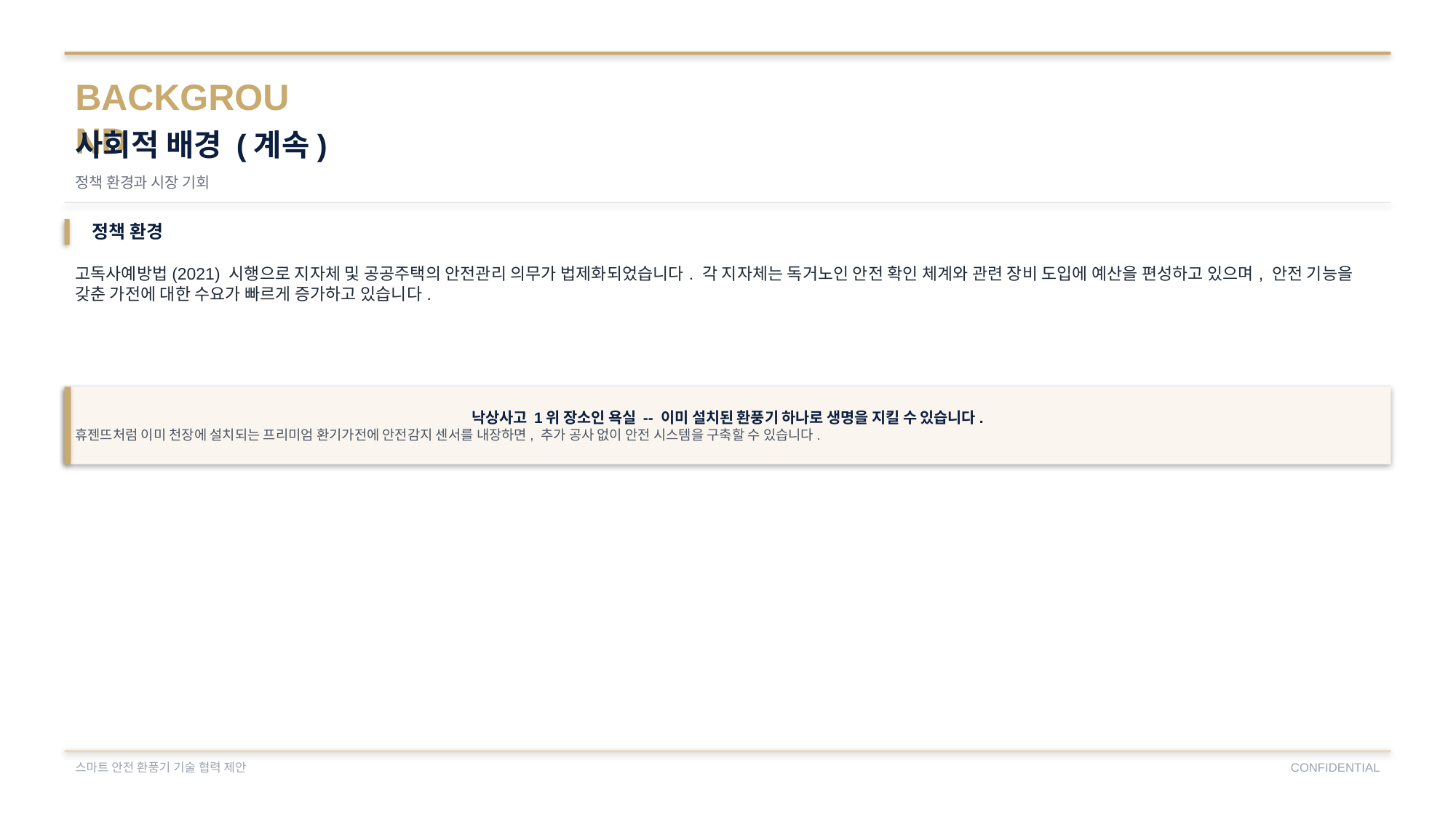

BACKGROUND
사회적 배경 (계속)
정책 환경과 시장 기회

정책 환경

고독사예방법(2021) 시행으로 지자체 및 공공주택의 안전관리 의무가 법제화되었습니다. 각 지자체는 독거노인 안전 확인 체계와 관련 장비 도입에 예산을 편성하고 있으며, 안전 기능을 갖춘 가전에 대한 수요가 빠르게 증가하고 있습니다.
낙상사고 1위 장소인 욕실 -- 이미 설치된 환풍기 하나로 생명을 지킬 수 있습니다.
휴젠뜨처럼 이미 천장에 설치되는 프리미엄 환기가전에 안전감지 센서를 내장하면, 추가 공사 없이 안전 시스템을 구축할 수 있습니다.

스마트 안전 환풍기 기술 협력 제안
CONFIDENTIAL